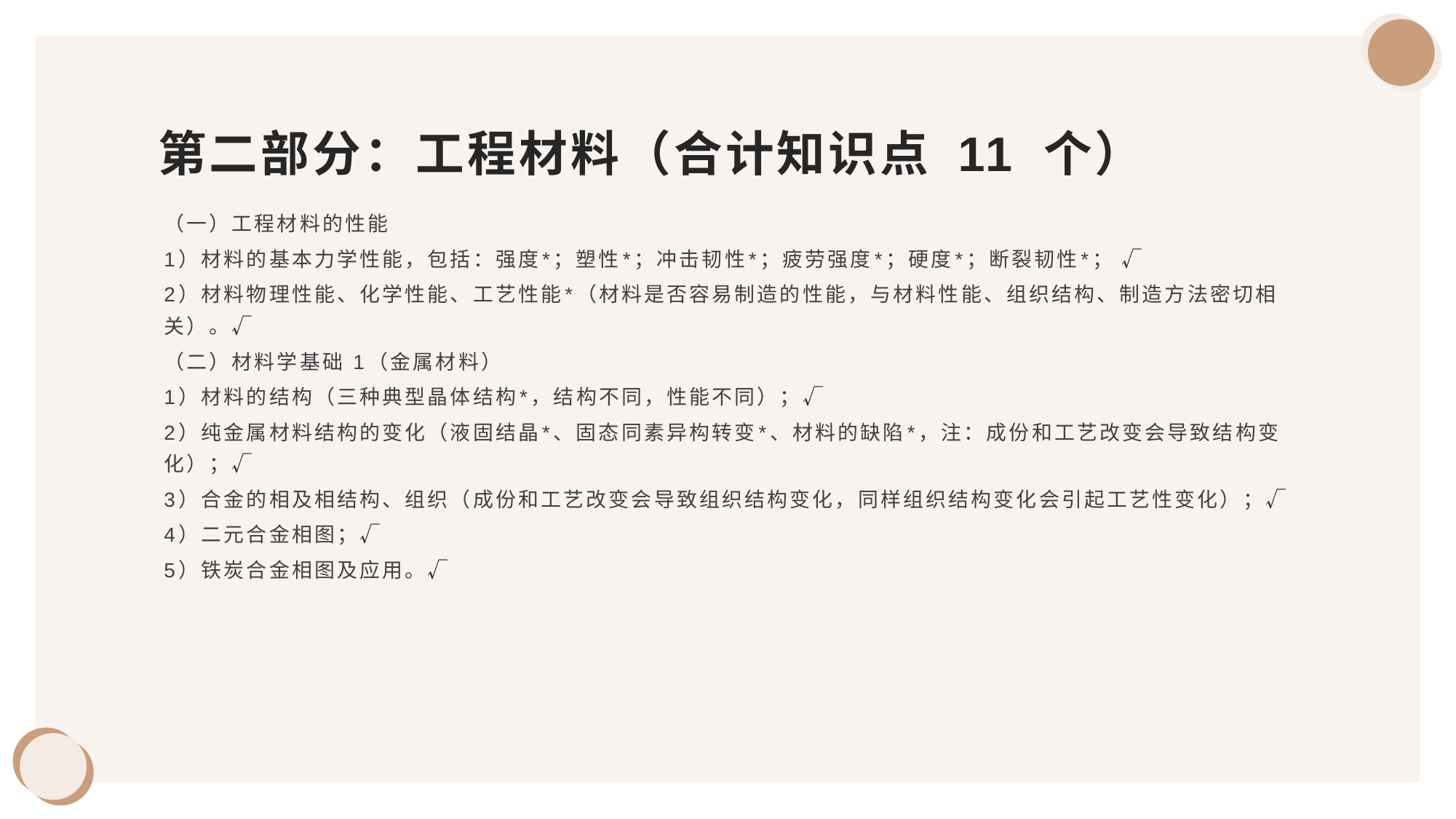

# 第二部分：工程材料（合计知识点 11 个）
（一）工程材料的性能
1）材料的基本力学性能，包括：强度*；塑性*；冲击韧性*；疲劳强度*；硬度*；断裂韧性*； √
2）材料物理性能、化学性能、工艺性能*（材料是否容易制造的性能，与材料性能、组织结构、制造方法密切相关）。√
（二）材料学基础 1（金属材料）
1）材料的结构（三种典型晶体结构*，结构不同，性能不同）；√
2）纯金属材料结构的变化（液固结晶*、固态同素异构转变*、材料的缺陷*，注：成份和工艺改变会导致结构变化）；√
3）合金的相及相结构、组织（成份和工艺改变会导致组织结构变化，同样组织结构变化会引起工艺性变化）；√
4）二元合金相图；√
5）铁炭合金相图及应用。√